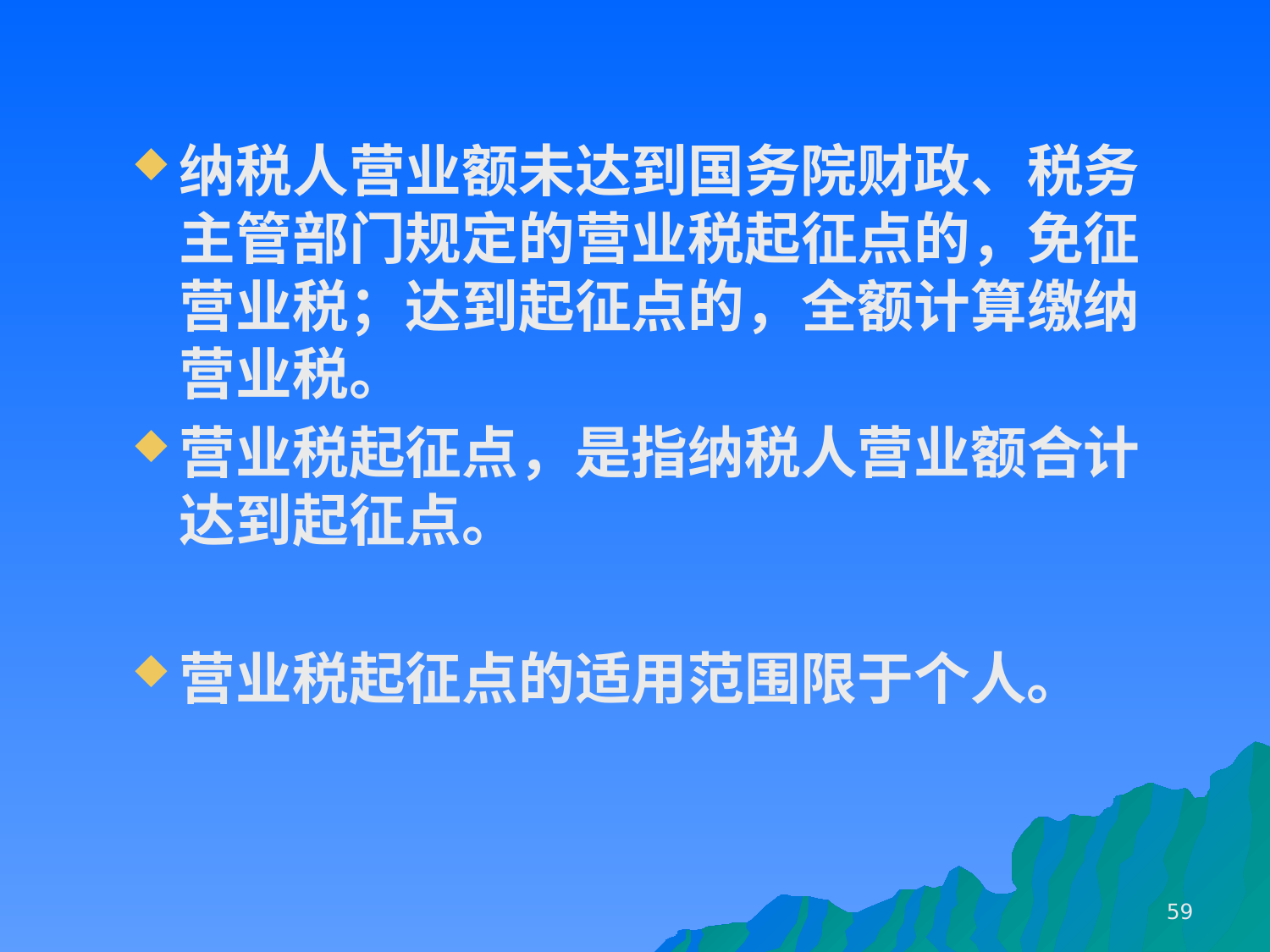

纳税人营业额未达到国务院财政、税务主管部门规定的营业税起征点的，免征营业税；达到起征点的，全额计算缴纳营业税。
营业税起征点，是指纳税人营业额合计达到起征点。

营业税起征点的适用范围限于个人。

59